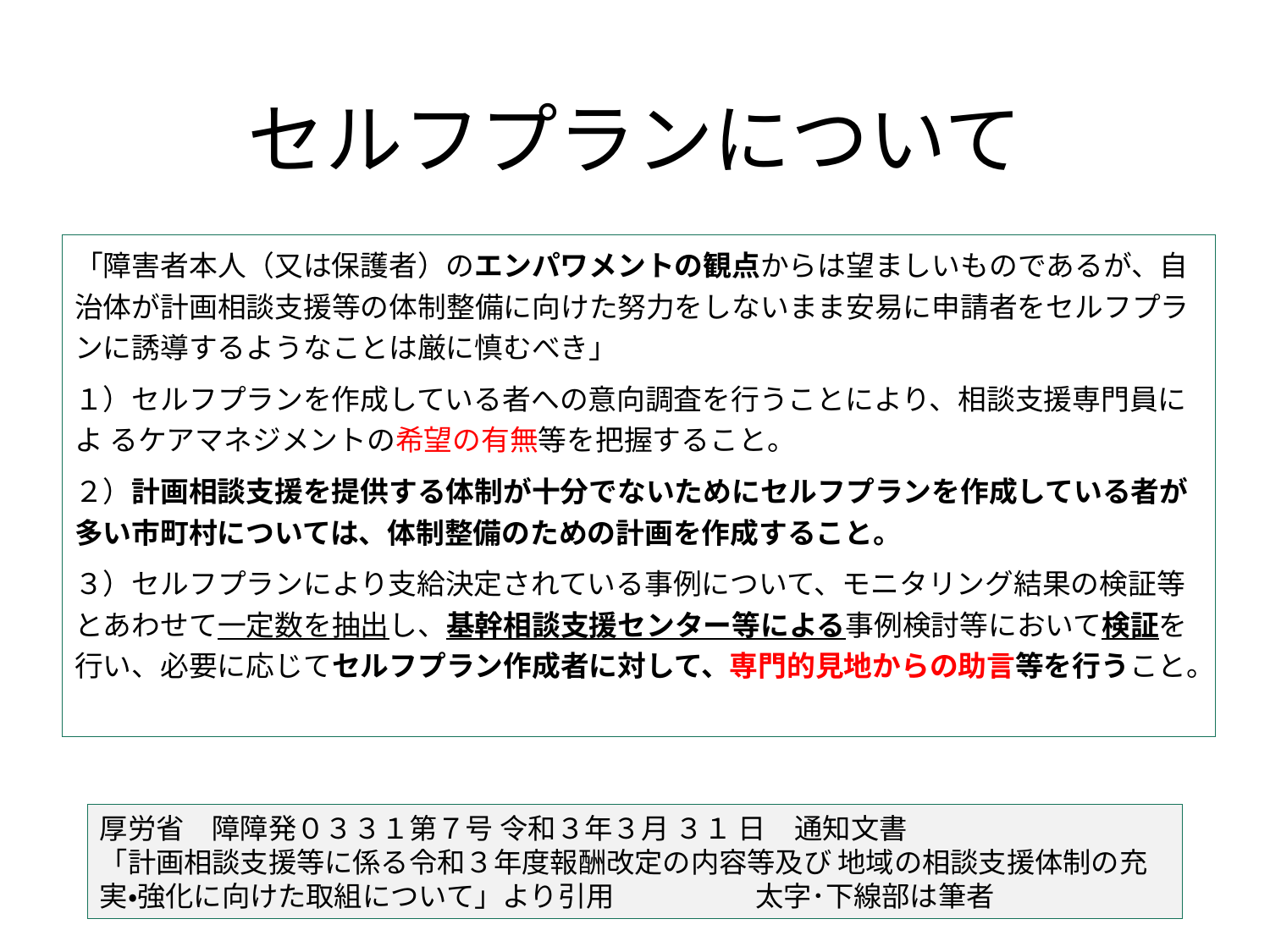

# セルフプランについて
「障害者本人（又は保護者）のエンパワメントの観点からは望ましいものであるが、自治体が計画相談支援等の体制整備に向けた努力をしないまま安易に申請者をセルフプランに誘導するようなことは厳に慎むべき」
１）セルフプランを作成している者への意向調査を行うことにより、相談支援専門員によ るケアマネジメントの希望の有無等を把握すること。
２）計画相談支援を提供する体制が十分でないためにセルフプランを作成している者が多い市町村については、体制整備のための計画を作成すること。
３）セルフプランにより支給決定されている事例について、モニタリング結果の検証等とあわせて一定数を抽出し、基幹相談支援センター等による事例検討等において検証を行い、必要に応じてセルフプラン作成者に対して、専門的見地からの助言等を行うこと。
厚労省　障障発０３３１第７号 令和３年３月 ３１ 日　通知文書
「計画相談支援等に係る令和３年度報酬改定の内容等及び 地域の相談支援体制の充実・強化に向けた取組について」より引用　　　　　太字･下線部は筆者
35